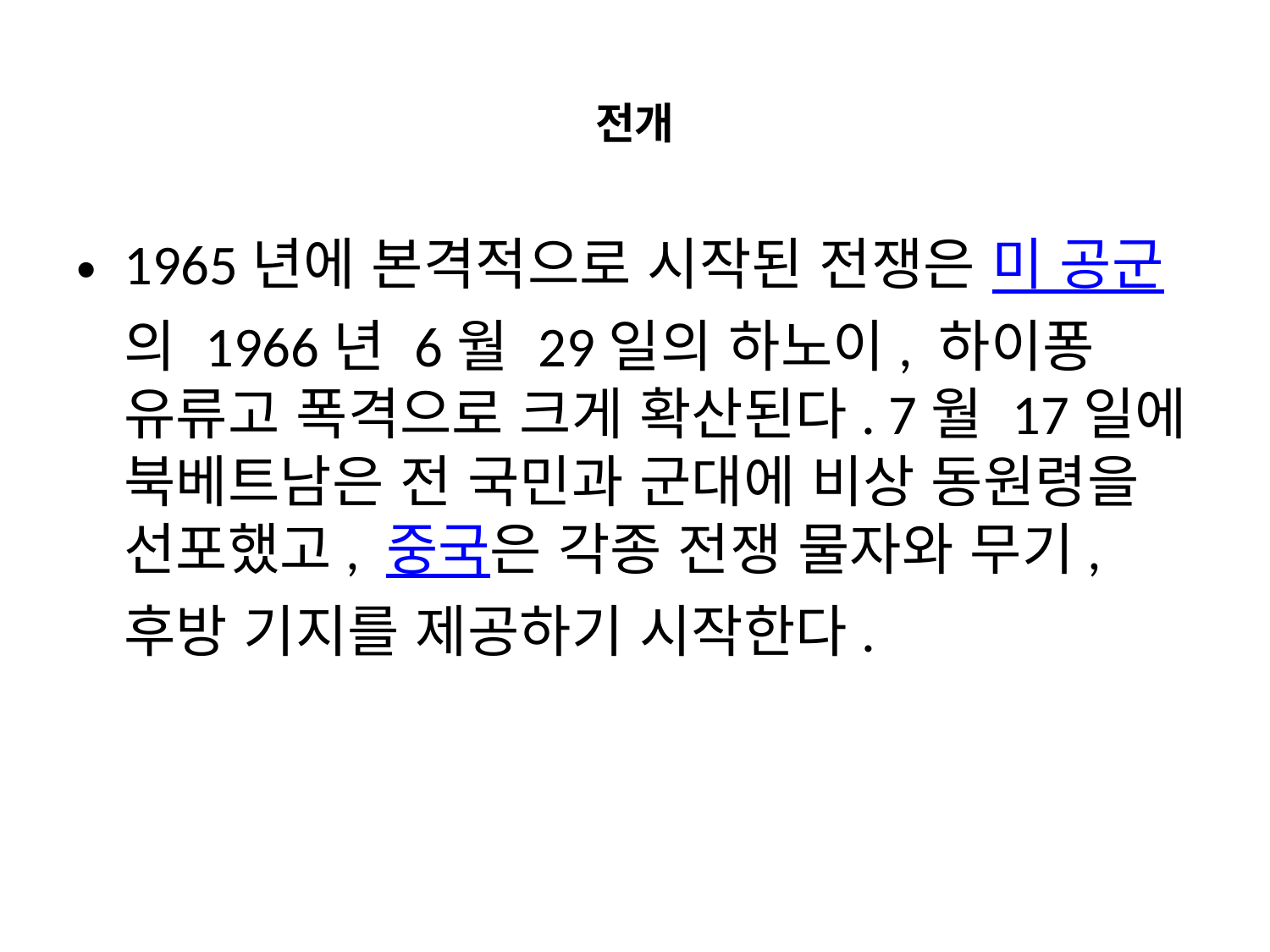

# 전개
1965년에 본격적으로 시작된 전쟁은 미 공군의 1966년 6월 29일의 하노이, 하이퐁 유류고 폭격으로 크게 확산된다. 7월 17일에 북베트남은 전 국민과 군대에 비상 동원령을 선포했고, 중국은 각종 전쟁 물자와 무기, 후방 기지를 제공하기 시작한다.